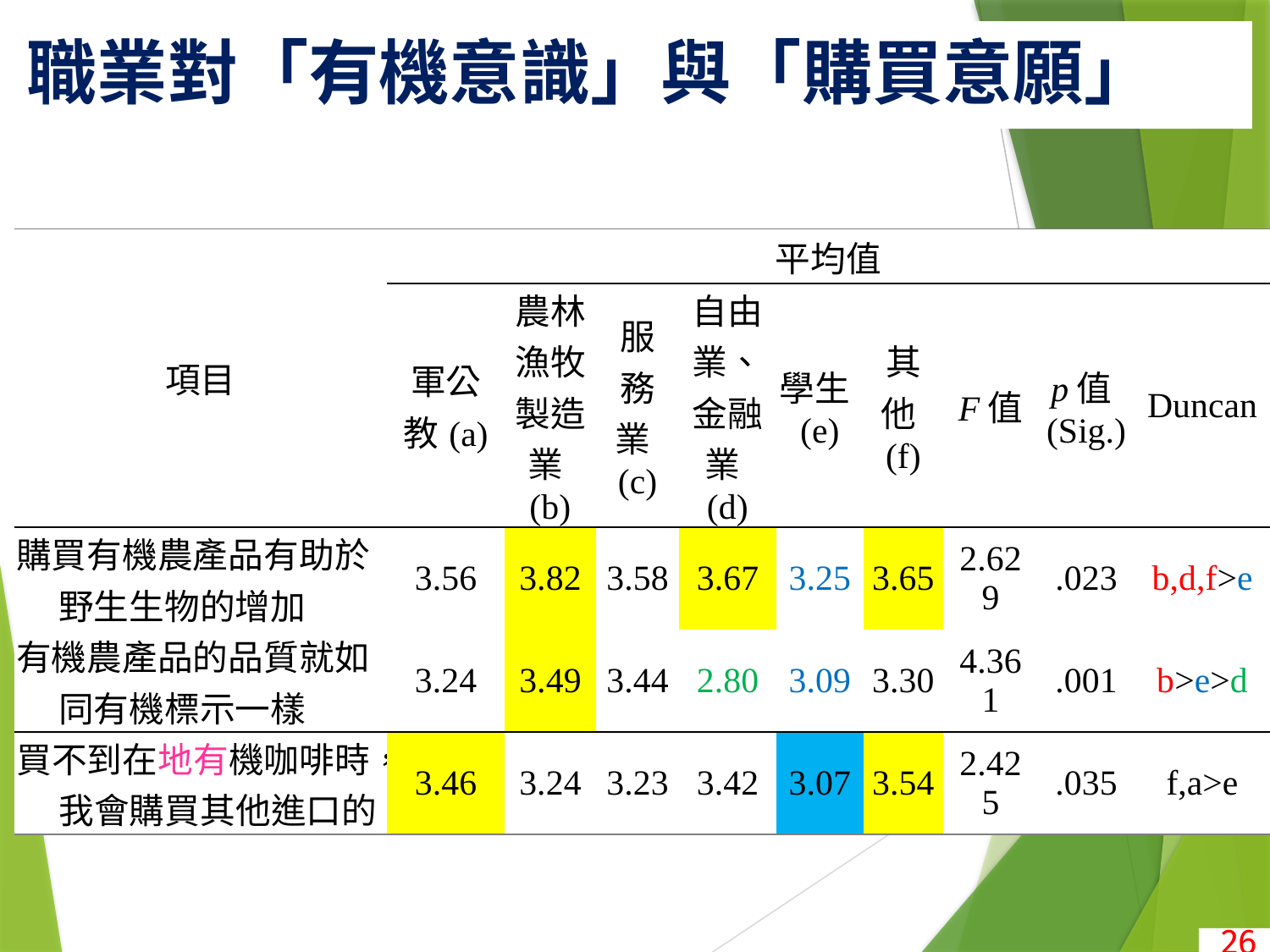

# 職業對「有機意識」與「購買意願」
| 項目 | 平均值 |  |  |  |  |  |  |  |  |
| --- | --- | --- | --- | --- | --- | --- | --- | --- | --- |
|  | 軍公教(a) | 農林漁牧、製造業(b) | 服務業(c) | 自由業、金融業(d) | 學生(e) | 其他(f) | F值 | p值(Sig.) | Duncan |
| 購買有機農產品有助於野生生物的增加 | 3.56 | 3.82 | 3.58 | 3.67 | 3.25 | 3.65 | 2.629 | .023 | b,d,f>e |
| 有機農產品的品質就如同有機標示一樣 | 3.24 | 3.49 | 3.44 | 2.80 | 3.09 | 3.30 | 4.361 | .001 | b>e>d |
| 買不到在地有機咖啡時，我會購買其他進口的 | 3.46 | 3.24 | 3.23 | 3.42 | 3.07 | 3.54 | 2.425 | .035 | f,a>e |
26